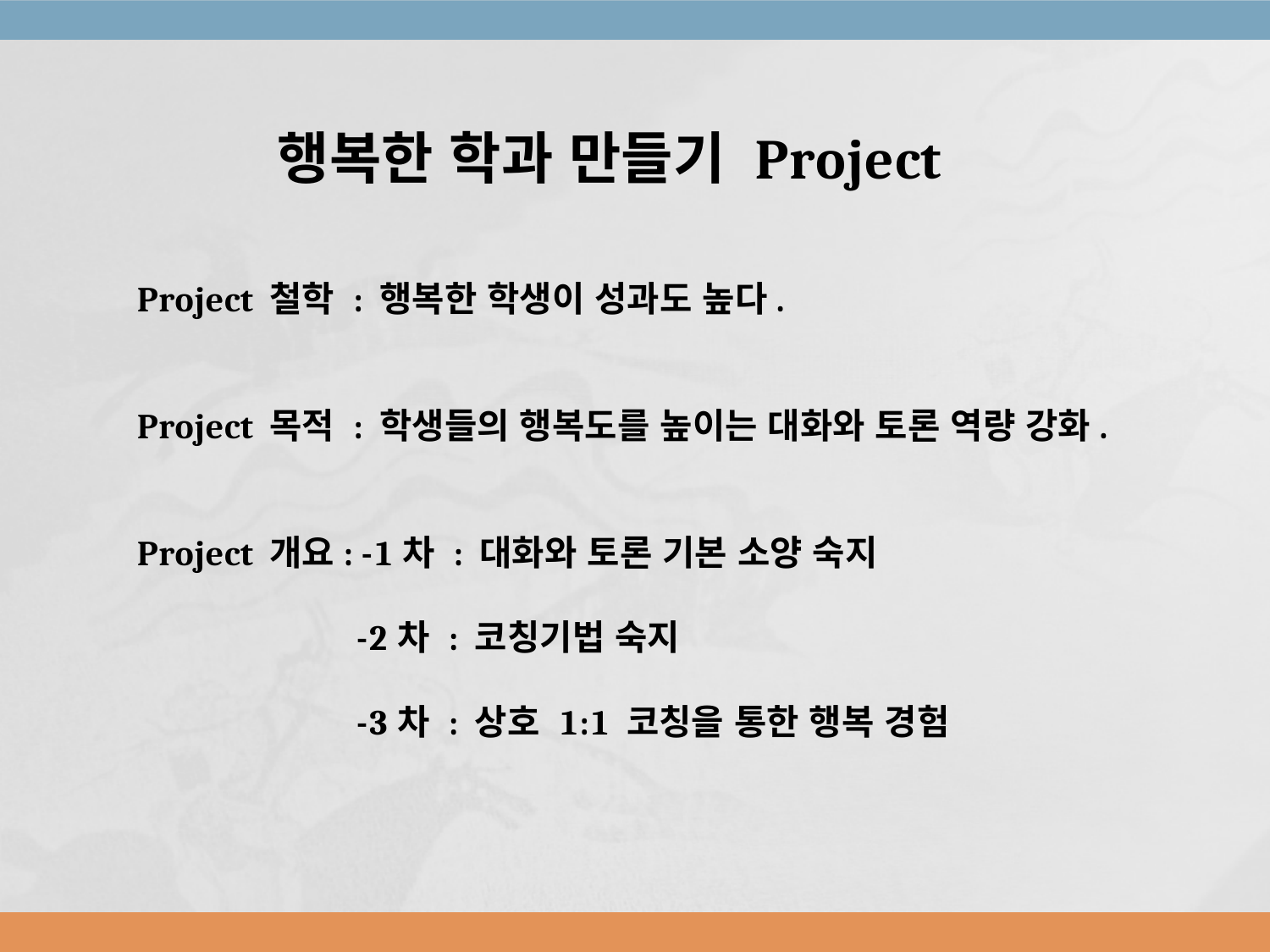

행복한 학과 만들기 Project
Project 철학 : 행복한 학생이 성과도 높다.

Project 목적 : 학생들의 행복도를 높이는 대화와 토론 역량 강화.

Project 개요: -1차 : 대화와 토론 기본 소양 숙지

                            -2차 : 코칭기법 숙지

                            -3차 : 상호 1:1 코칭을 통한 행복 경험